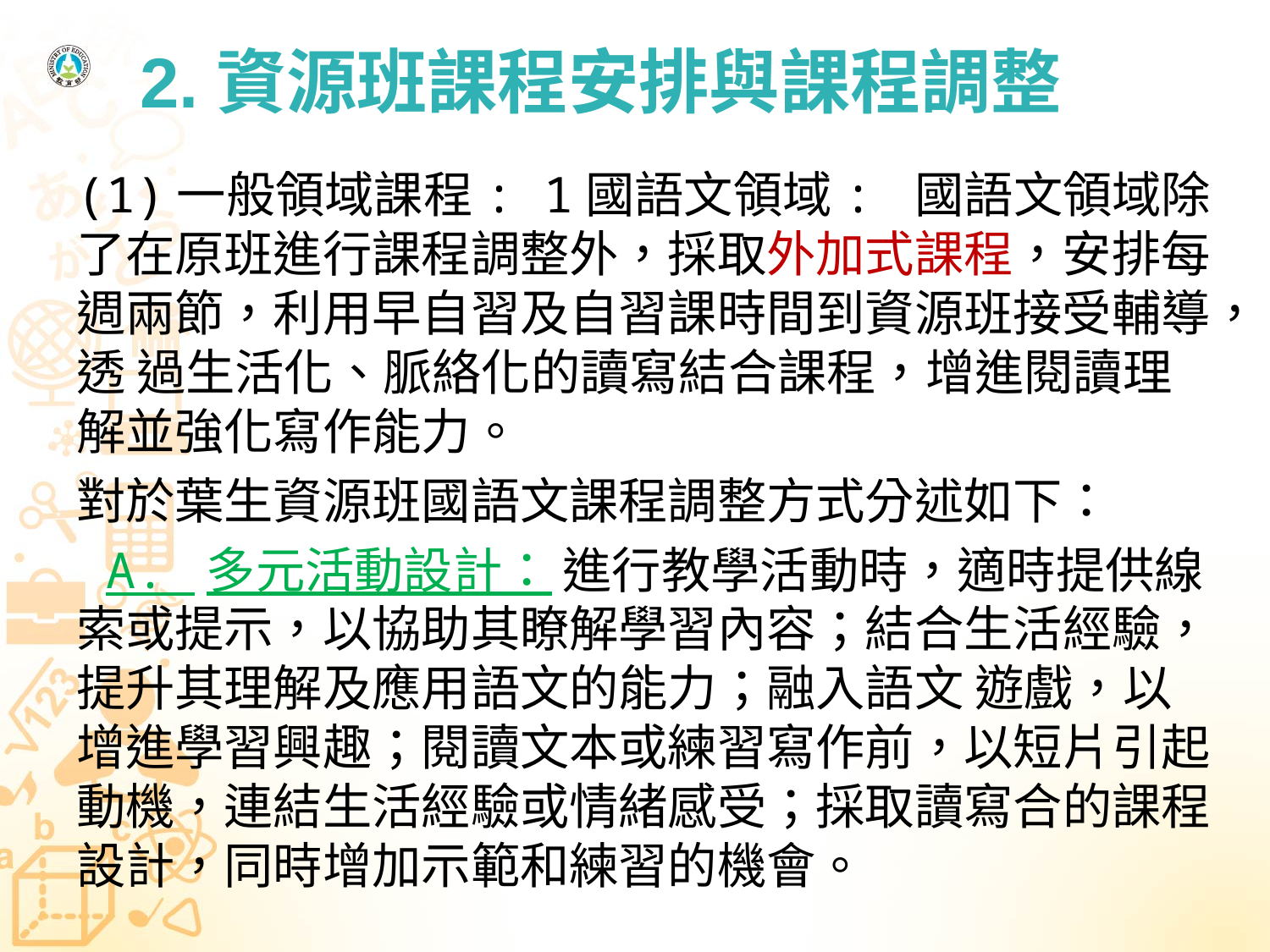

# 2.資源班課程安排與課程調整
(1)一般領域課程: 1國語文領域: 國語文領域除了在原班進行課程調整外，採取外加式課程，安排每週兩節，利用早自習及自習課時間到資源班接受輔導，透 過生活化、脈絡化的讀寫結合課程，增進閱讀理解並強化寫作能力。
對於葉生資源班國語文課程調整方式分述如下：
 A. 多元活動設計： 進行教學活動時，適時提供線索或提示，以協助其瞭解學習內容；結合生活經驗，提升其理解及應用語文的能力；融入語文 遊戲，以增進學習興趣；閱讀文本或練習寫作前，以短片引起動機，連結生活經驗或情緒感受；採取讀寫合的課程設計，同時增加示範和練習的機會。